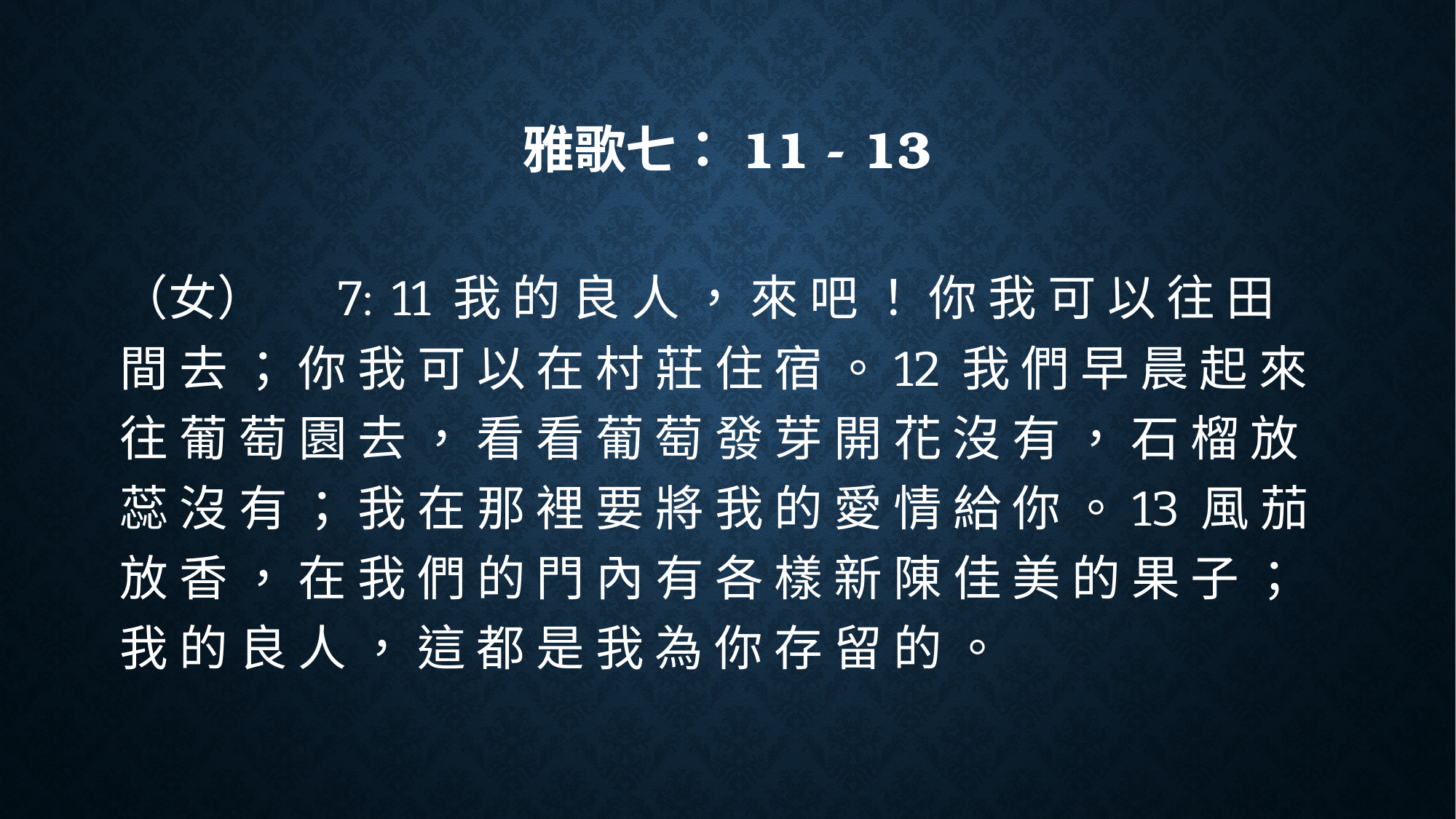

# 雅歌七：11 - 13
（女）	7:  11 我 的 良 人 ， 來 吧 ！ 你 我 可 以 往 田 間 去 ； 你 我 可 以 在 村 莊 住 宿 。12 我 們 早 晨 起 來 往 葡 萄 園 去 ， 看 看 葡 萄 發 芽 開 花 沒 有 ， 石 榴 放 蕊 沒 有 ； 我 在 那 裡 要 將 我 的 愛 情 給 你 。13 風 茄 放 香 ， 在 我 們 的 門 內 有 各 樣 新 陳 佳 美 的 果 子 ； 我 的 良 人 ， 這 都 是 我 為 你 存 留 的 。